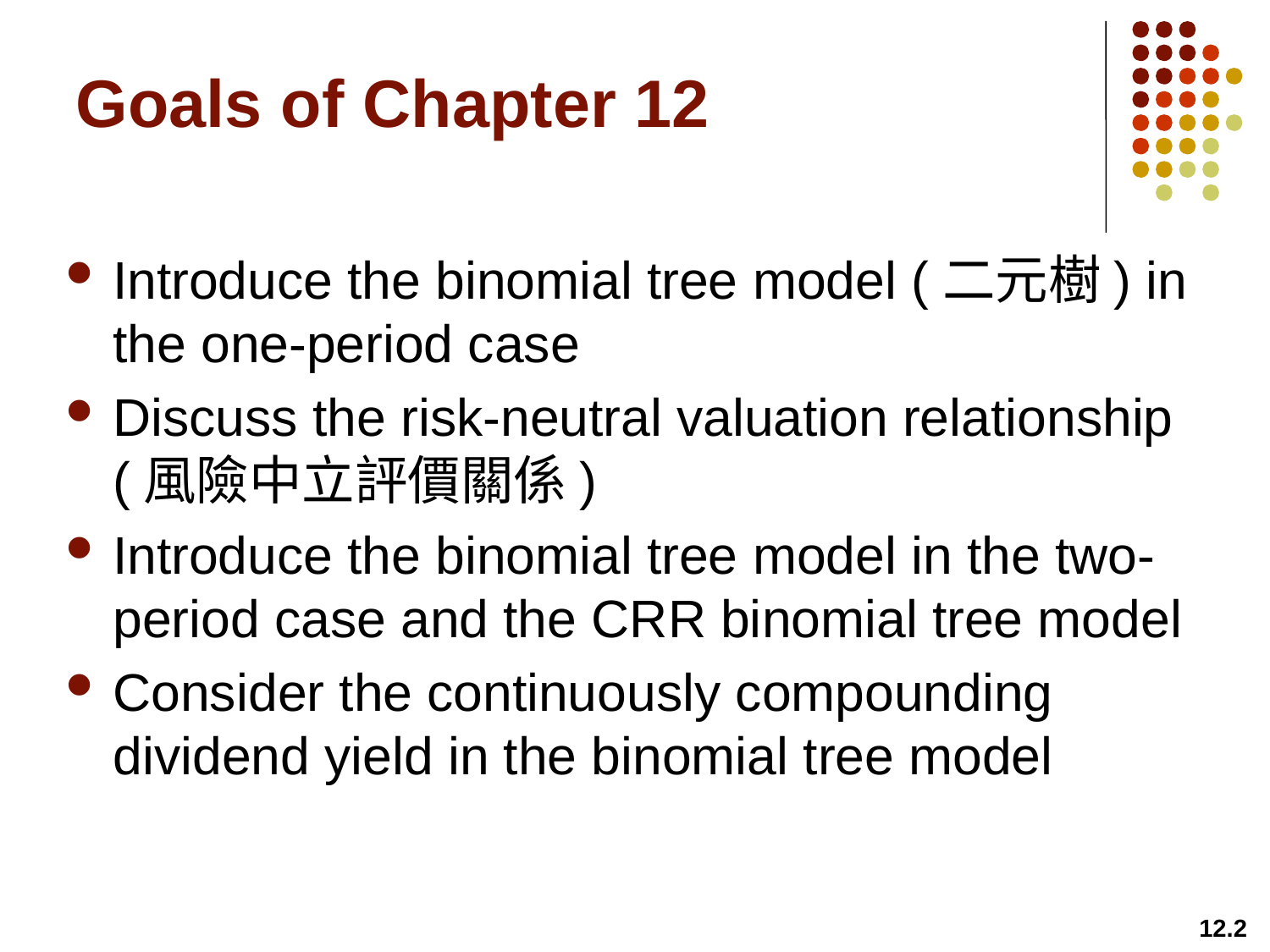

# Goals of Chapter 12
Introduce the binomial tree model (二元樹) in the one-period case
Discuss the risk-neutral valuation relationship (風險中立評價關係)
Introduce the binomial tree model in the two-period case and the CRR binomial tree model
Consider the continuously compounding dividend yield in the binomial tree model

12.2